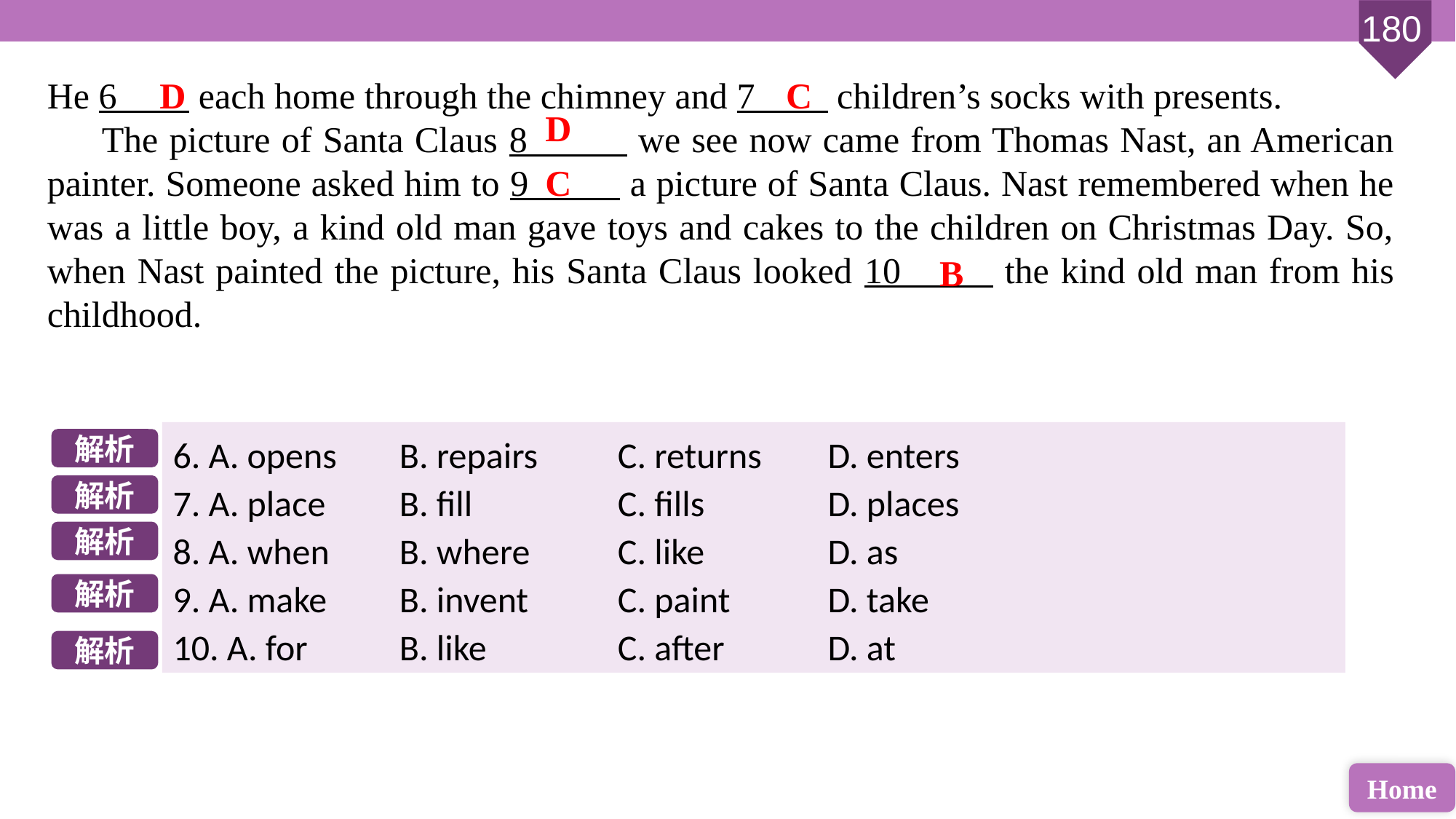

He 6         each home through the chimney and 7         children’s socks with presents.
The picture of Santa Claus 8          we see now came from Thomas Nast, an American painter. Someone asked him to 9          a picture of Santa Claus. Nast remembered when he was a little boy, a kind old man gave toys and cakes to the children on Christmas Day. So, when Nast painted the picture, his Santa Claus looked 10         the kind old man from his childhood.
D
C
D
C
B
6. A. opens	 B. repairs 	 C. returns 	D. enters
7. A. place 	 B. fill		 C. fills 		D. places
8. A. when	 B. where 	 C. like 		D. as
9. A. make	 B. invent 	 C. paint 	D. take
10. A. for 	 B. like 		 C. after 	D. at
解析
解析
解析
解析
解析